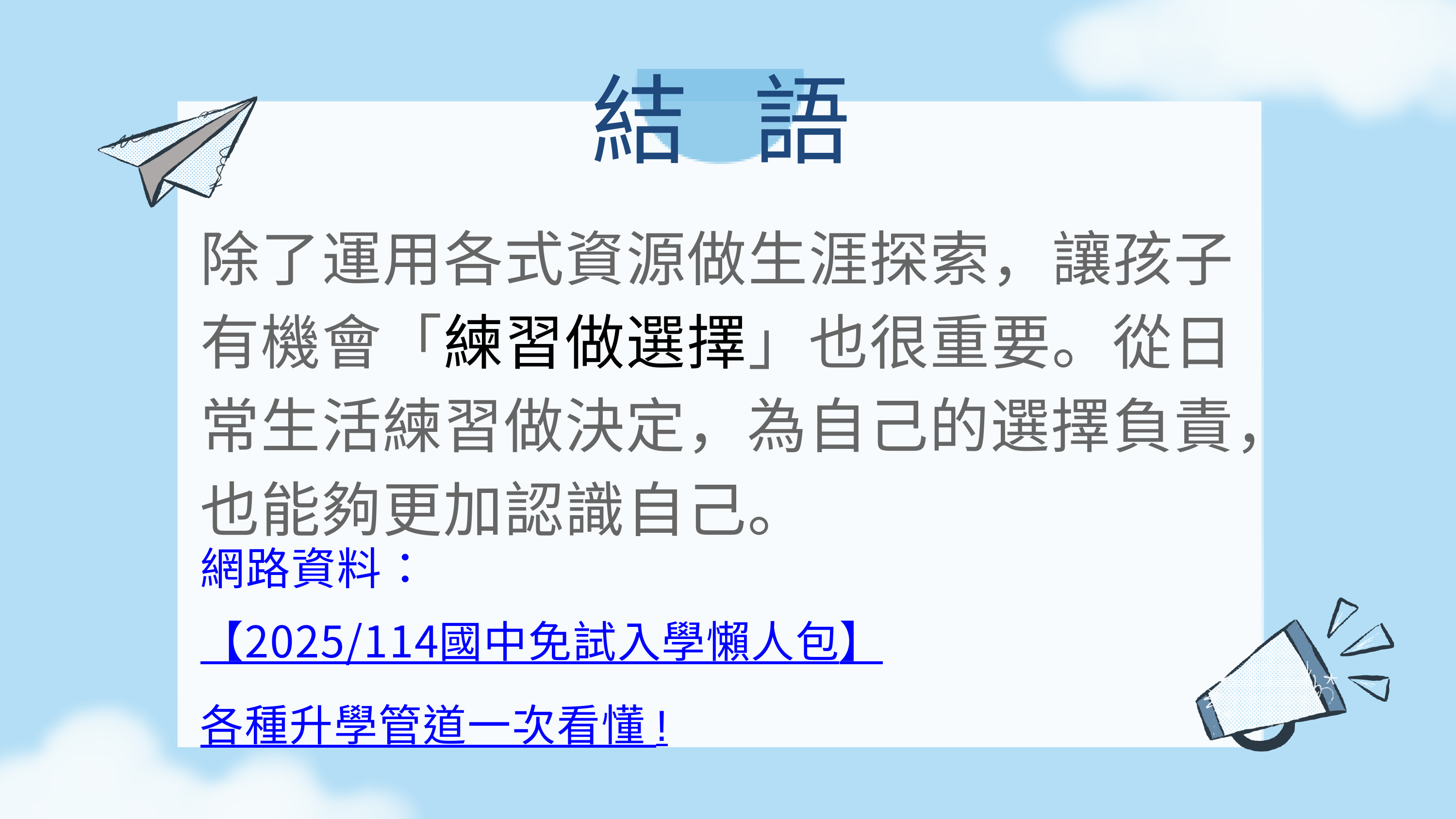

結   語
除了運用各式資源做生涯探索，讓孩子有機會「練習做選擇」也很重要。從日常生活練習做決定，為自己的選擇負責，也能夠更加認識自己。
網路資料：
【2025/114國中免試入學懶人包】各種升學管道一次看懂 !